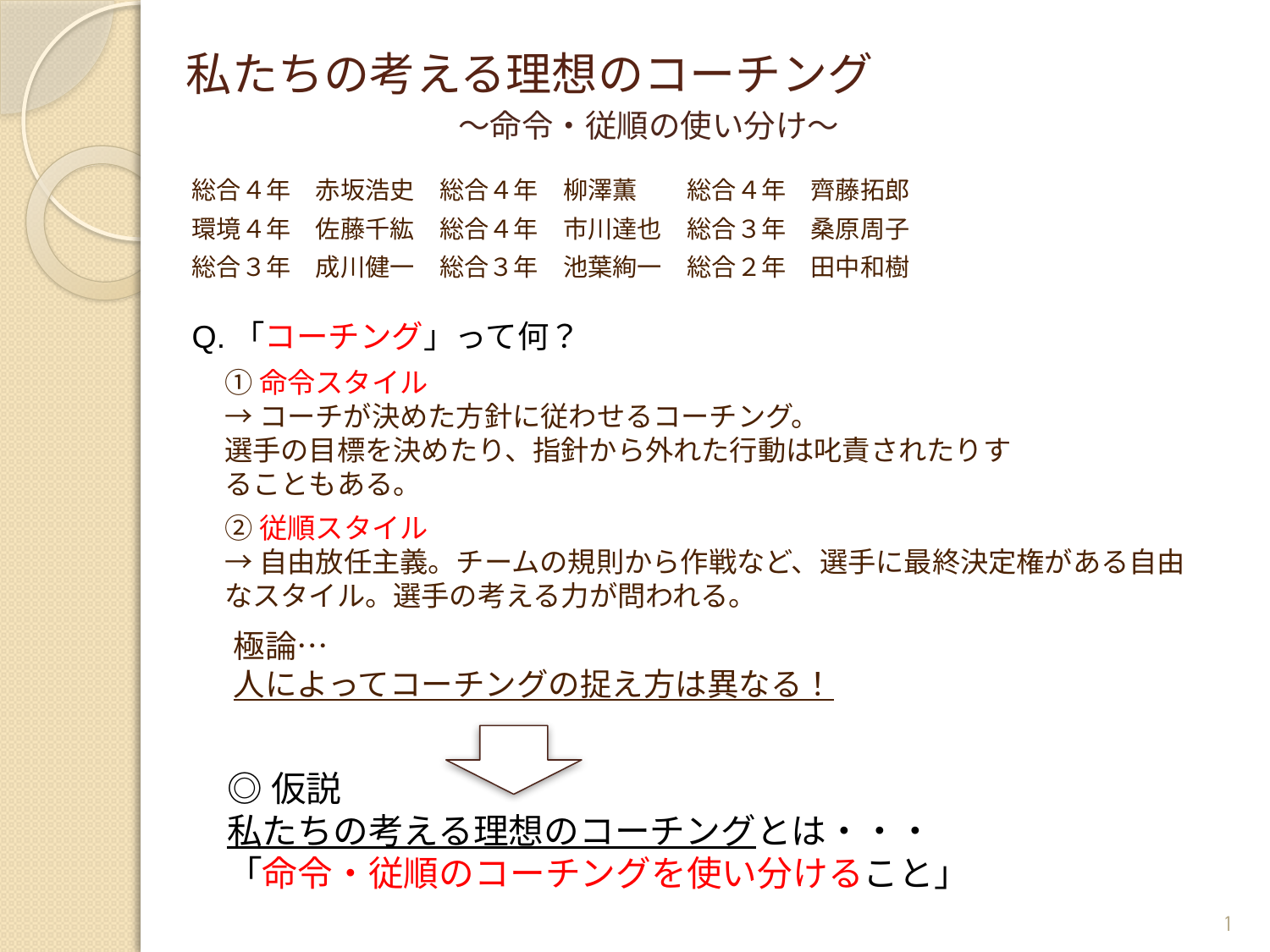

# 私たちの考える理想のコーチング
〜命令・従順の使い分け〜
総合４年　赤坂浩史　総合４年　柳澤薫　　総合４年　齊藤拓郎
環境４年　佐藤千紘　総合４年　市川達也　総合３年　桑原周子
総合３年　成川健一　総合３年　池葉絢一　総合２年　田中和樹
Q.「コーチング」って何？
①命令スタイル
→コーチが決めた方針に従わせるコーチング。
選手の目標を決めたり、指針から外れた行動は叱責されたりすることもある。

②従順スタイル
→自由放任主義。チームの規則から作戦など、選手に最終決定権がある自由なスタイル。選手の考える力が問われる。
極論…
人によってコーチングの捉え方は異なる！

◎仮説
私たちの考える理想のコーチングとは・・・
「命令・従順のコーチングを使い分けること」
1